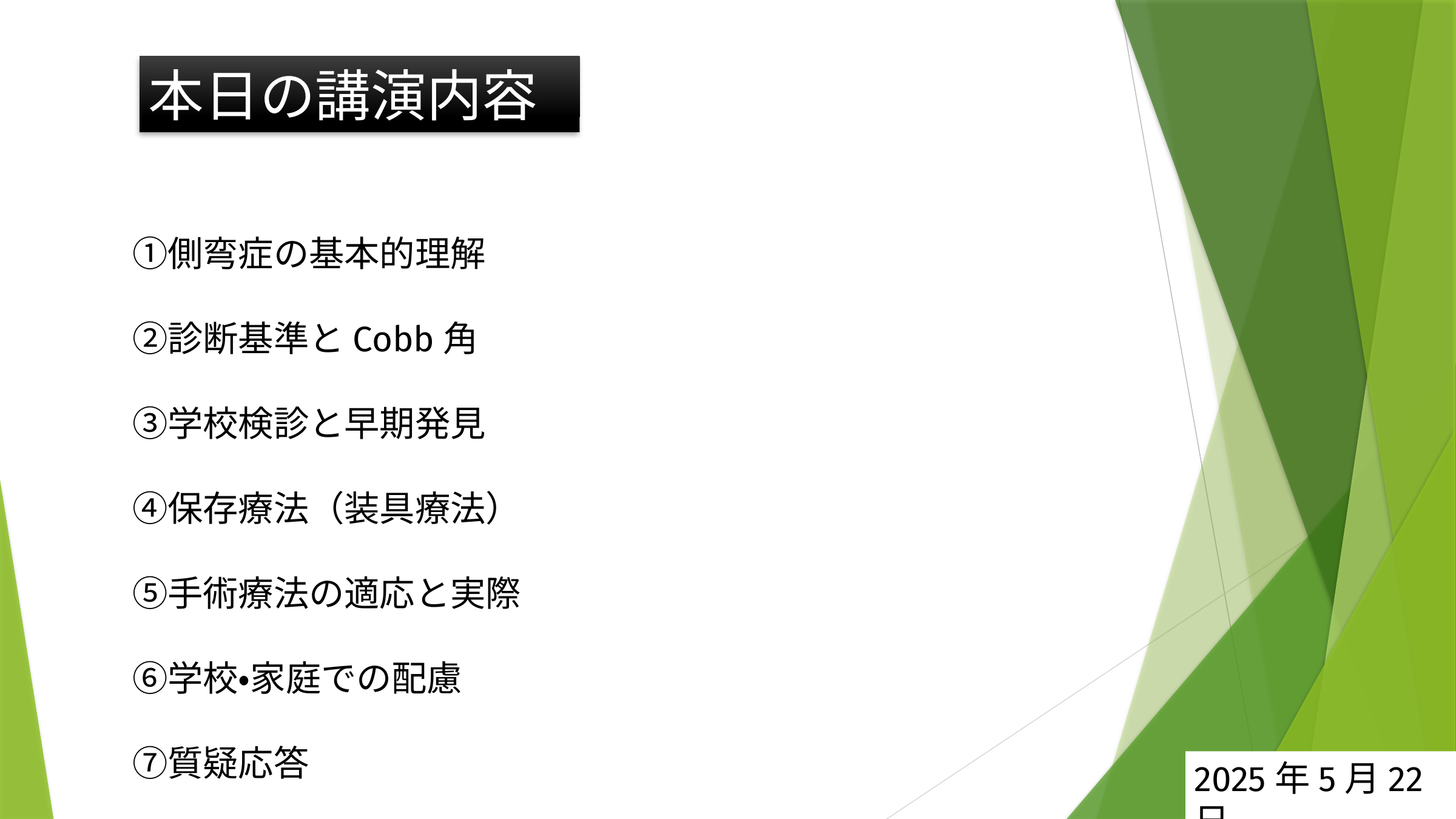

本日の講演内容
側弯症の基本的理解
診断基準とCobb角
学校検診と早期発見
保存療法（装具療法）
手術療法の適応と実際
学校・家庭での配慮
質疑応答

2025年5月22日